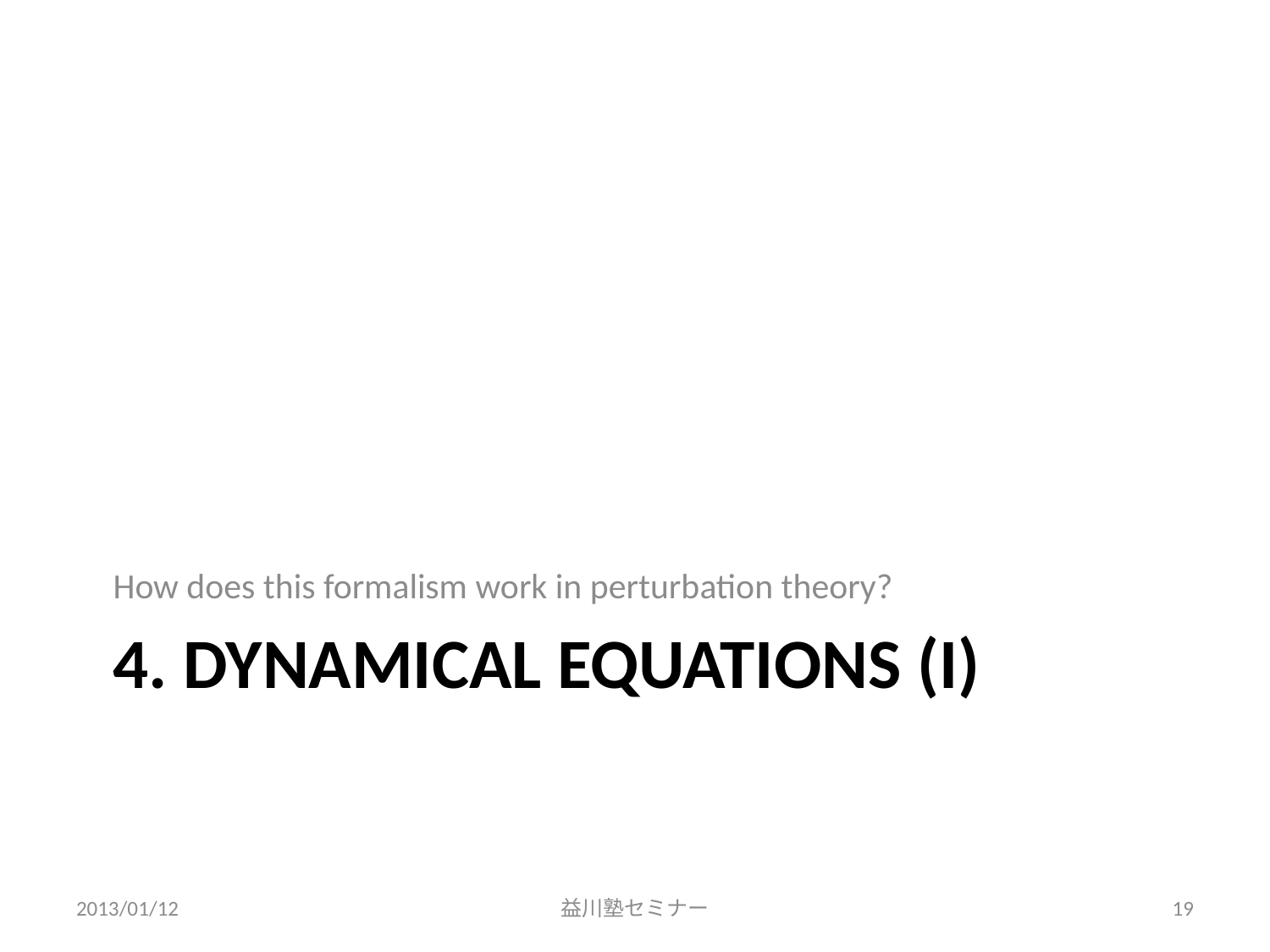

How does this formalism work in perturbation theory?
# 4. Dynamical equations (I)
2013/01/12
益川塾セミナー
19